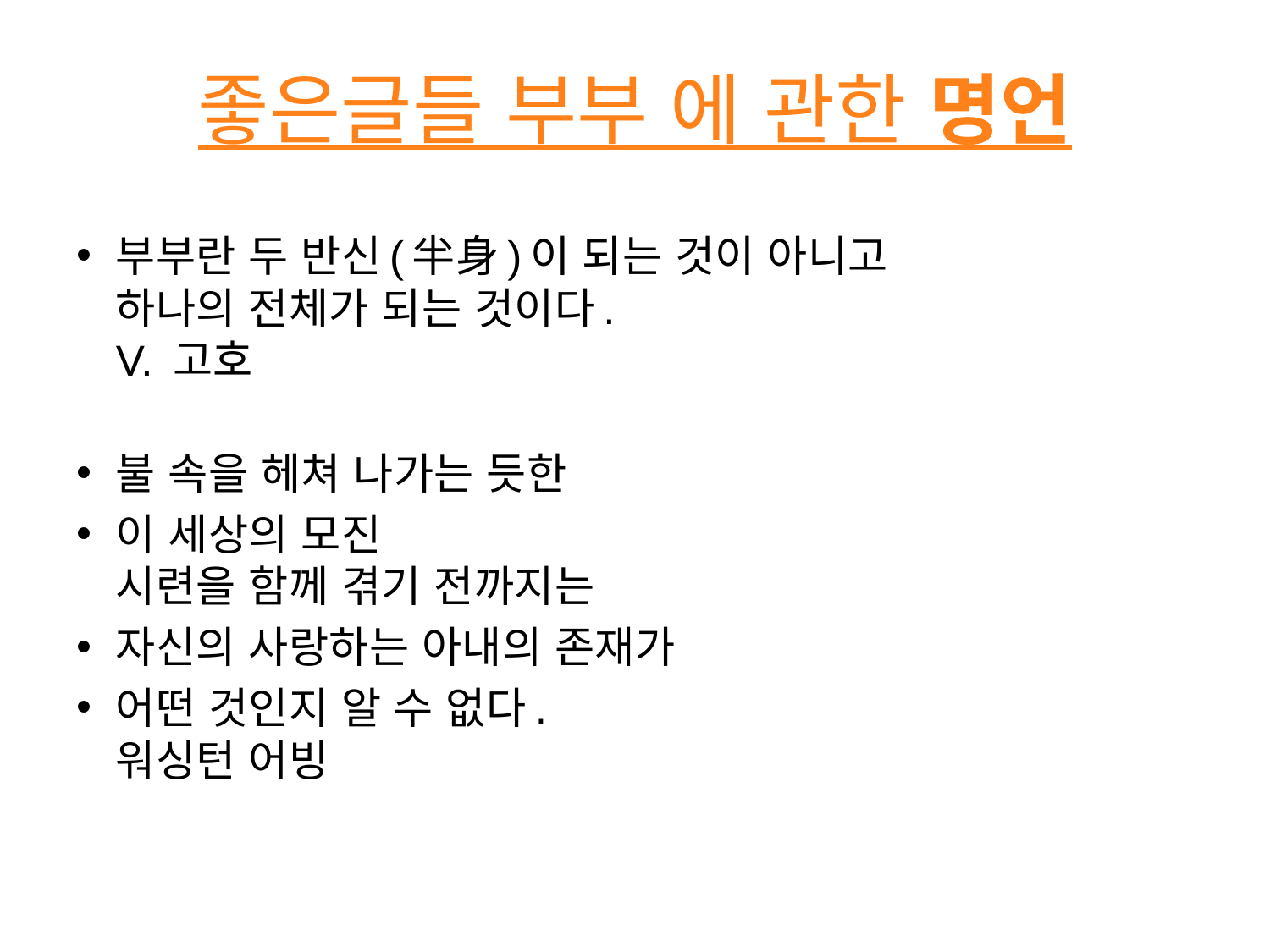

# 좋은글들 부부 에 관한 명언
부부란 두 반신(半身)이 되는 것이 아니고
하나의 전체가 되는 것이다.
V. 고호
불 속을 헤쳐 나가는 듯한
이 세상의 모진
시련을 함께 겪기 전까지는
자신의 사랑하는 아내의 존재가
어떤 것인지 알 수 없다.
워싱턴 어빙